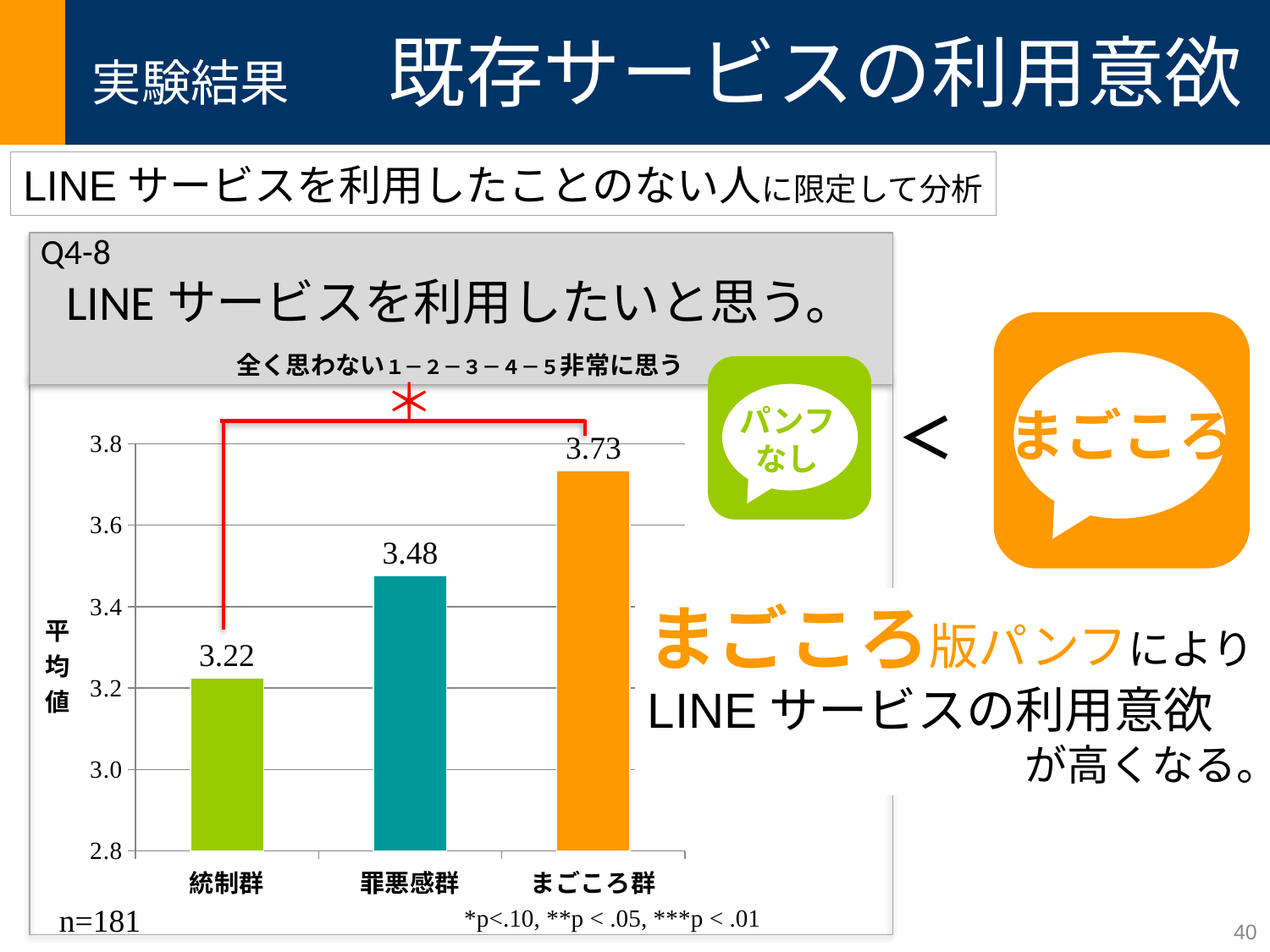

# 実験結果　　既存サービスの利用意欲

LINEサービスを利用したことのない人に限定して分析
Q4-8
LINEサービスを利用したいと思う。

全く思わない１－２－３－４－５非常に思う

まごころ

パンフ
なし
＊

### Chart

| Category | LINE |
|---|---|
| 統制群 | 3.224137931034483 |
| 罪悪感群 | 3.476190476190477 |
| まごころ群 | 3.733333333333334 |
＜
まごころ版パンフによりLINEサービスの利用意欲
が高くなる。
n=181
*p<.10, **p < .05, ***p < .01
40